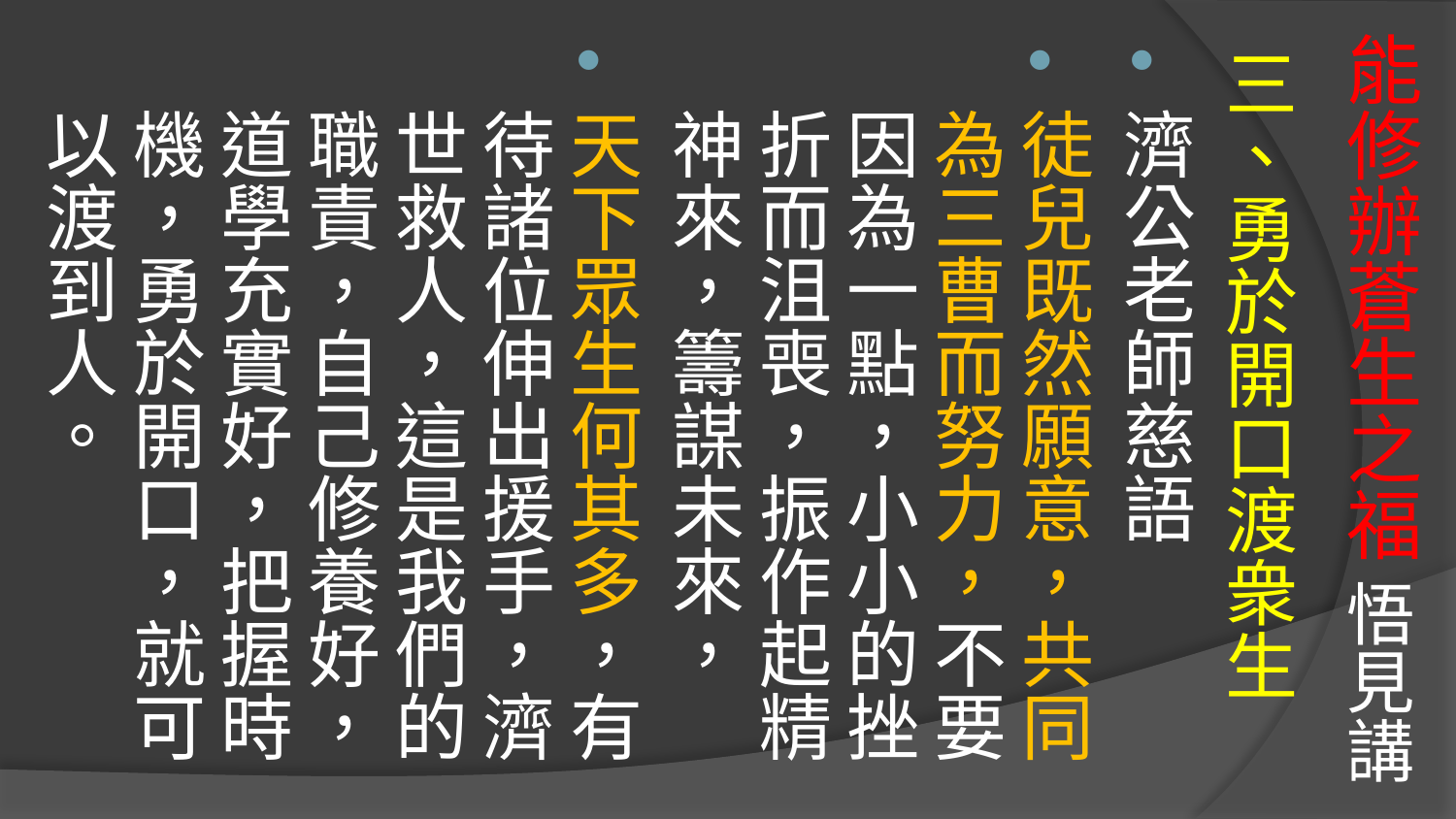

# 能修辦蒼生之福 悟見講
三、勇於開口渡衆生
濟公老師慈語
徒兒既然願意，共同為三曹而努力，不要因為一點，小小的挫折而沮喪，振作起精神來，籌謀未來，
天下眾生何其多，有待諸位伸出援手，濟世救人，這是我們的職責，自己修養好，道學充實好，把握時機，勇於開口，就可以渡到人。